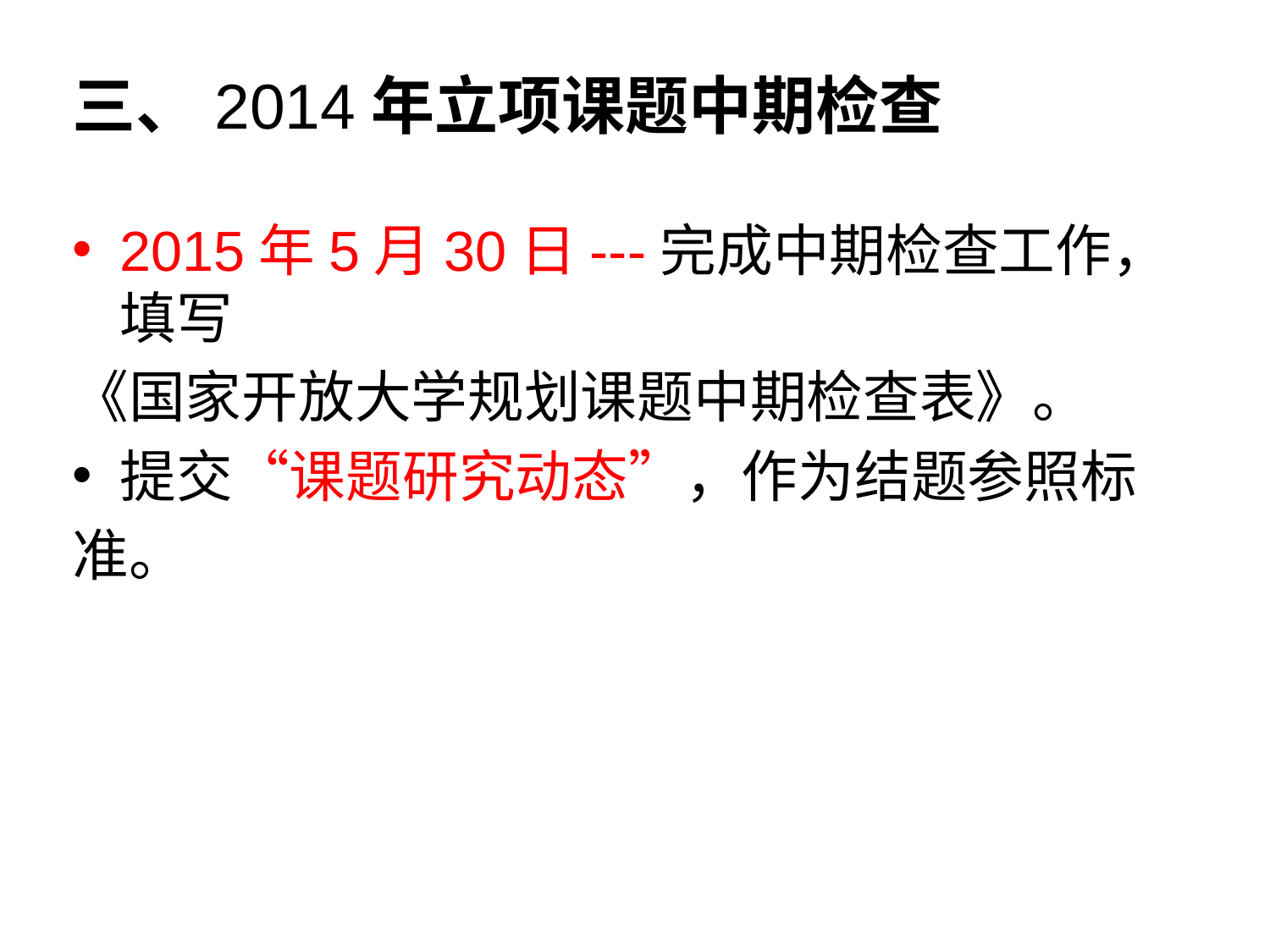

# 三、2014年立项课题中期检查
2015年5月30日---完成中期检查工作，填写
《国家开放大学规划课题中期检查表》。
提交“课题研究动态”，作为结题参照标
准。